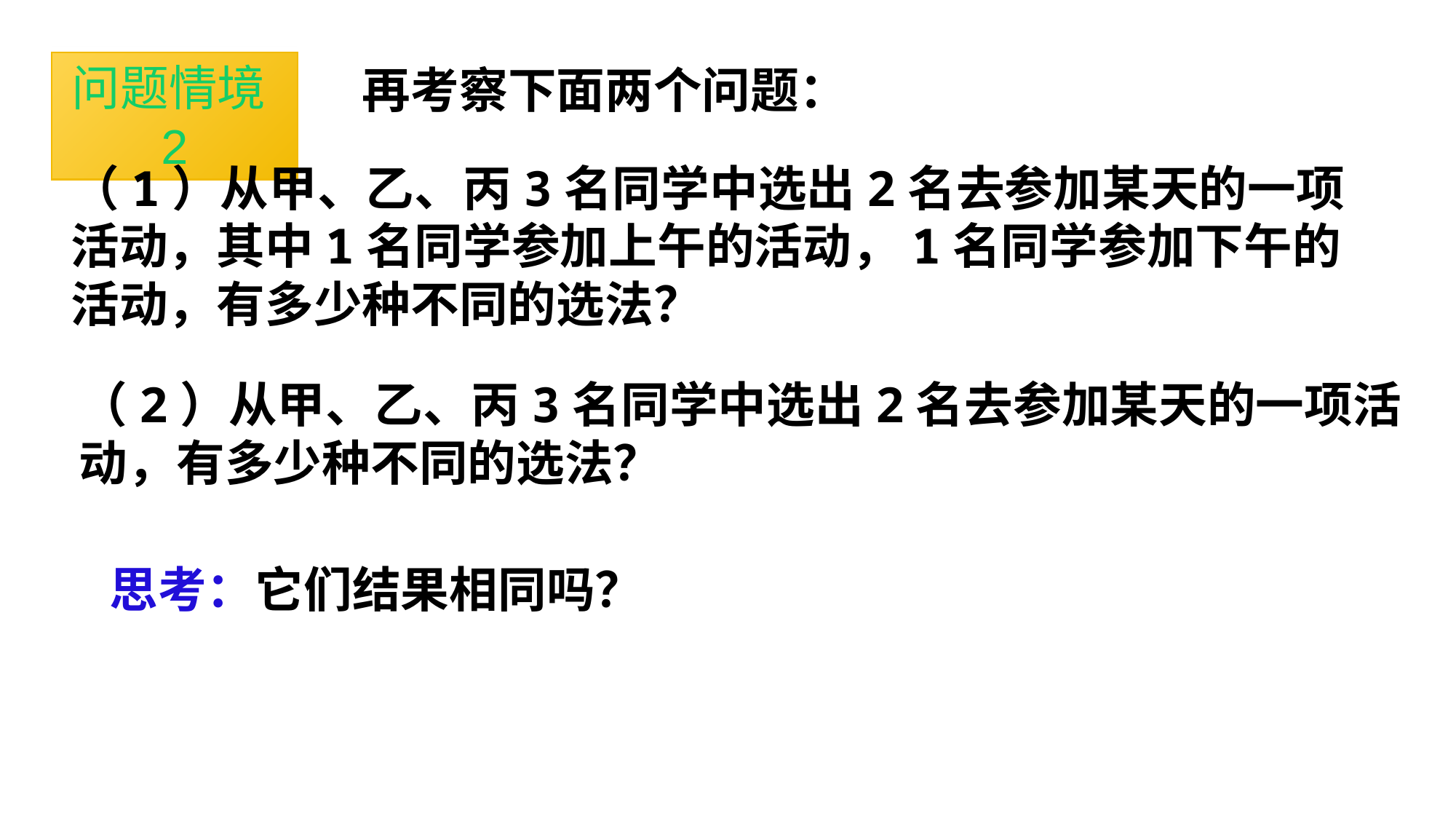

问题情境2
再考察下面两个问题：
（1）从甲、乙、丙3名同学中选出2名去参加某天的一项活动，其中1名同学参加上午的活动，1名同学参加下午的活动，有多少种不同的选法？
（2）从甲、乙、丙3名同学中选出2名去参加某天的一项活动，有多少种不同的选法？
思考：它们结果相同吗？